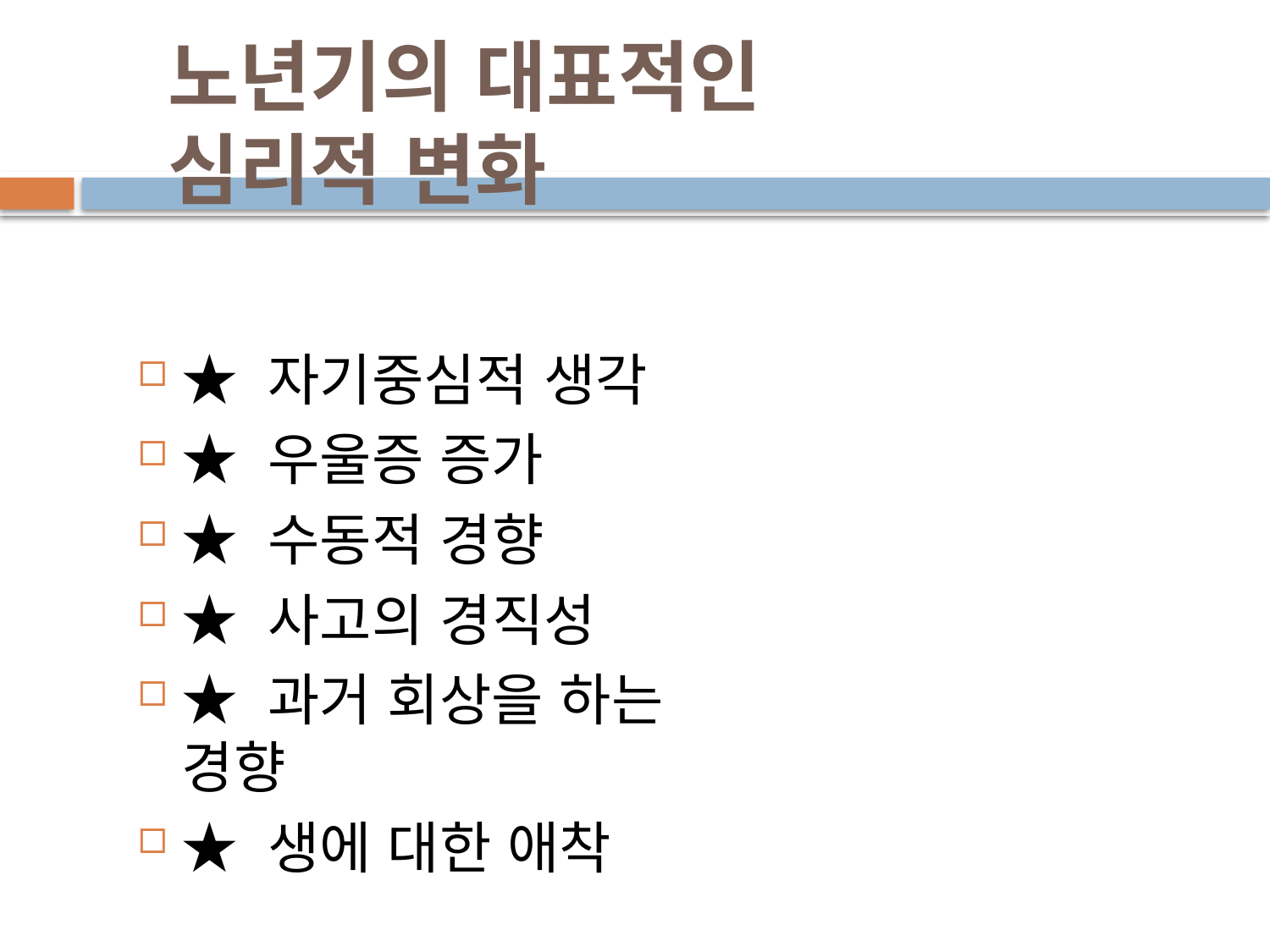

# 노년기의 대표적인 심리적 변화

★ 자기중심적 생각
★ 우울증 증가
★ 수동적 경향
★ 사고의 경직성
★ 과거 회상을 하는 경향
★ 생에 대한 애착